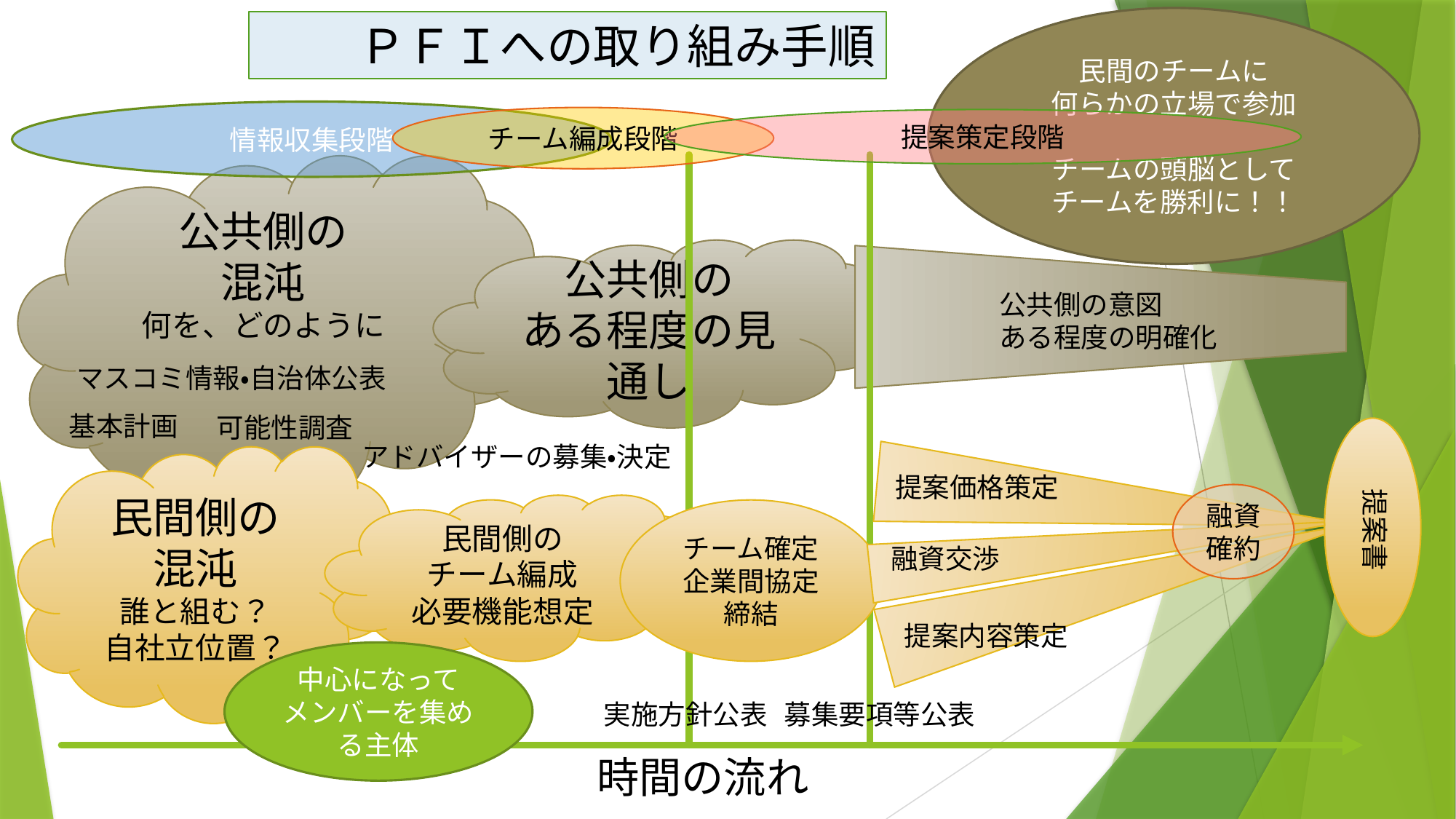

民間のチームに
何らかの立場で参加

チームの頭脳として
チームを勝利に！！
# ＰＦＩへの取り組み手順

情報収集段階
チーム編成段階
提案策定段階
公共側の
混沌
何を、どのように

公共側の
ある程度の見通し

公共側の意図
ある程度の明確化

マスコミ情報・自治体公表
基本計画
可能性調査

アドバイザーの募集・決定
民間側の
混沌
誰と組む？
自社立位置？
提案価格策定
提案書
融資
確約
民間側の
チーム編成
必要機能想定
チーム確定
企業間協定
締結
融資交渉
提案内容策定
中心になって
メンバーを集める主体
実施方針公表
募集要項等公表
時間の流れ